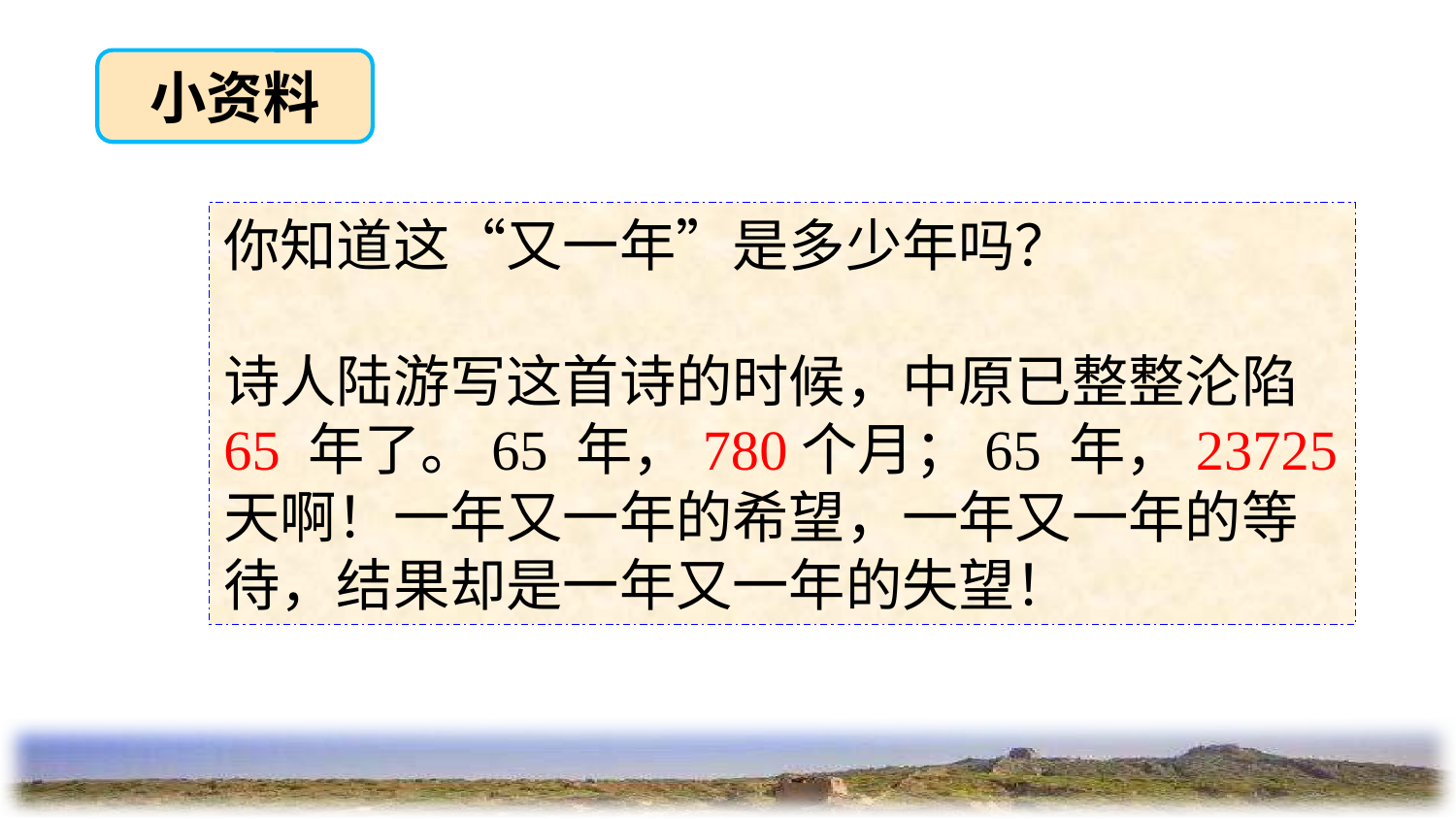

小资料
你知道这“又一年”是多少年吗？

诗人陆游写这首诗的时候，中原已整整沦陷 65 年了。65 年，780个月；65 年，23725 天啊！一年又一年的希望，一年又一年的等待，结果却是一年又一年的失望！